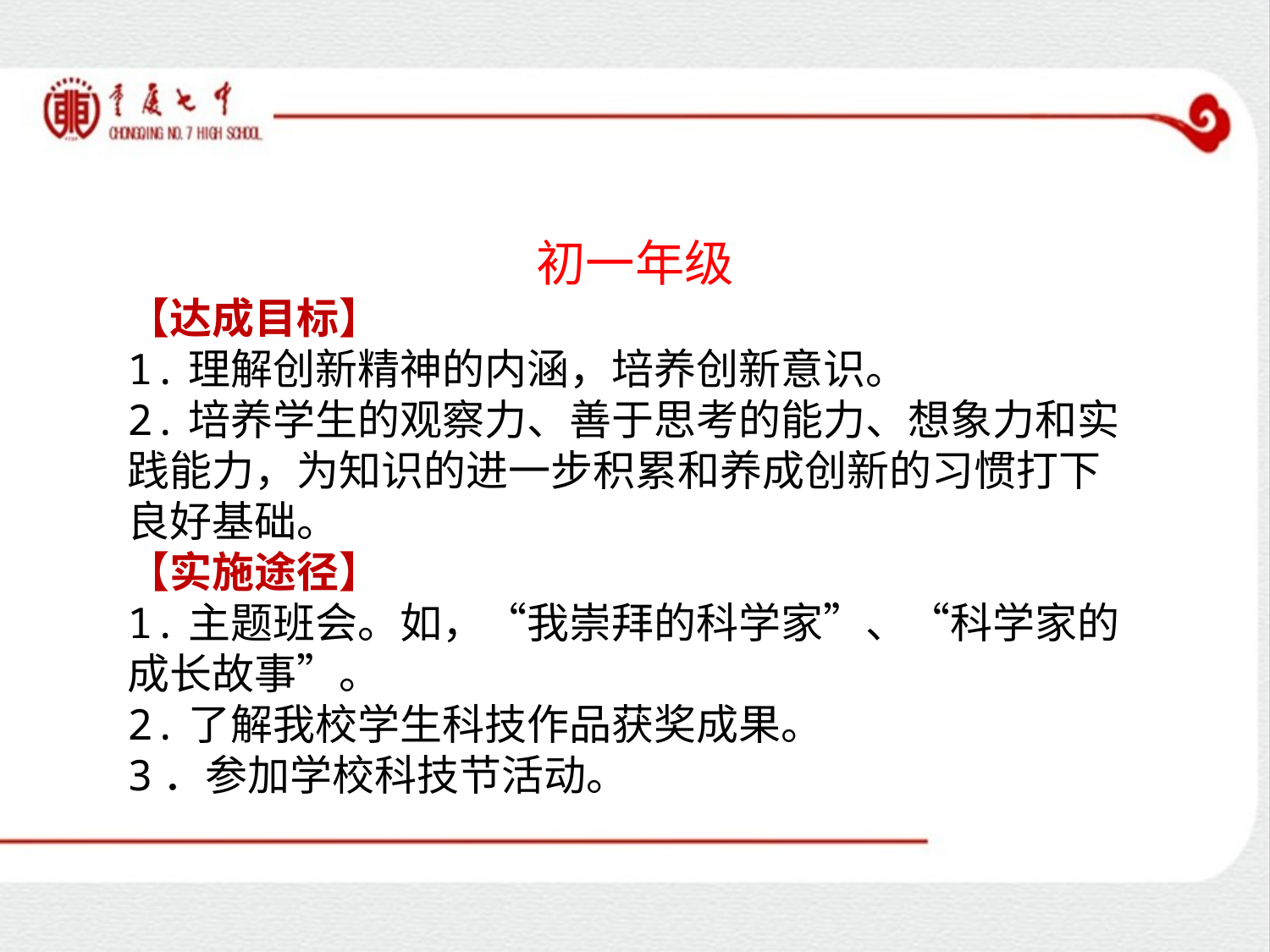

初一年级
【达成目标】
1.理解创新精神的内涵，培养创新意识。
2.培养学生的观察力、善于思考的能力、想象力和实践能力，为知识的进一步积累和养成创新的习惯打下良好基础。
【实施途径】
1.主题班会。如，“我崇拜的科学家”、“科学家的成长故事”。
2.了解我校学生科技作品获奖成果。
3．参加学校科技节活动。